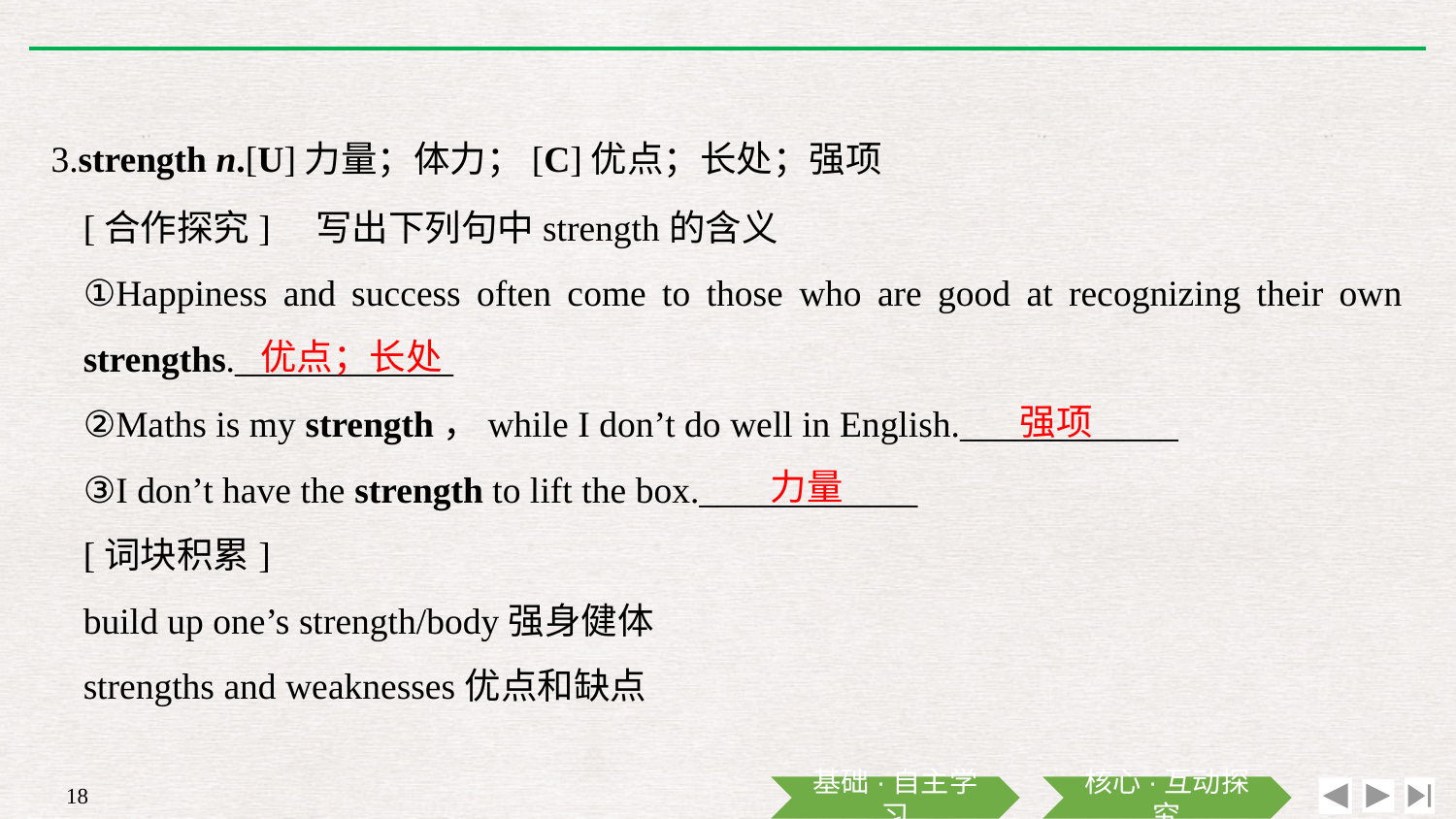

3.strength n.[U]力量；体力；[C]优点；长处；强项
[合作探究]　写出下列句中strength的含义
①Happiness and success often come to those who are good at recognizing their own strengths.____________
②Maths is my strength，while I don’t do well in English.____________
③I don’t have the strength to lift the box.____________
[词块积累]
build up one’s strength/body强身健体
strengths and weaknesses优点和缺点
优点；长处
强项
力量